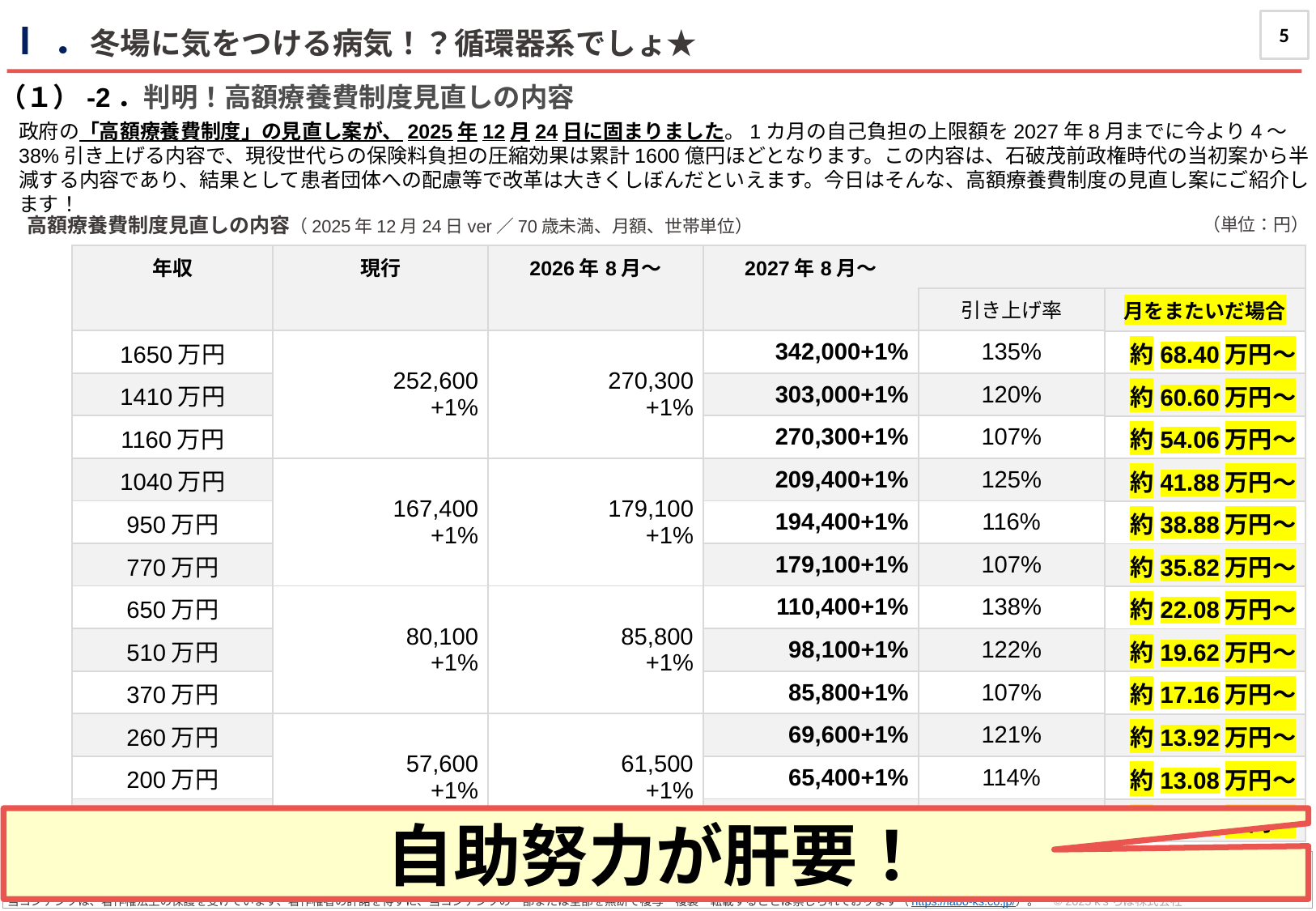

5
Ⅰ．冬場に気をつける病気！？循環器系でしょ★
journal
（１）-2．判明！高額療養費制度見直しの内容
政府の「高額療養費制度」の見直し案が、2025年12月24日に固まりました。1カ月の自己負担の上限額を2027年8月までに今より4～38%引き上げる内容で、現役世代らの保険料負担の圧縮効果は累計1600億円ほどとなります。この内容は、石破茂前政権時代の当初案から半減する内容であり、結果として患者団体への配慮等で改革は大きくしぼんだといえます。今日はそんな、高額療養費制度の見直し案にご紹介します！
高額療養費制度見直しの内容（2025年12月24日ver／70歳未満、月額、世帯単位）
（単位：円）
| 年収 | 現行 | 2026年8月～ | 2027年8月～ |  |  |
| --- | --- | --- | --- | --- | --- |
|  |  |  |  | 引き上げ率 | 月をまたいだ場合 |
| 1650万円 | 252,600 +1% | 270,300 +1% | 342,000+1% | 135% | 約68.40万円～ |
| 1410万円 |  |  | 303,000+1% | 120% | 約60.60万円～ |
| 1160万円 |  |  | 270,300+1% | 107% | 約54.06万円～ |
| 1040万円 | 167,400 +1% | 179,100 +1% | 209,400+1% | 125% | 約41.88万円～ |
| 950万円 |  |  | 194,400+1% | 116% | 約38.88万円～ |
| 770万円 |  |  | 179,100+1% | 107% | 約35.82万円～ |
| 650万円 | 80,100 +1% | 85,800 +1% | 110,400+1% | 138% | 約22.08万円～ |
| 510万円 |  |  | 98,100+1% | 122% | 約19.62万円～ |
| 370万円 |  |  | 85,800+1% | 107% | 約17.16万円～ |
| 260万円 | 57,600 +1% | 61,500 +1% | 69,600+1% | 121% | 約13.92万円～ |
| 200万円 |  |  | 65,400+1% | 114% | 約13.08万円～ |
| ～200万円以下 |  |  | 61,500+1% | 107% | 約12.30万円～ |
| 月をまたいだ場合 |
| --- |
| 約68.40万円～ |
| 約60.60万円～ |
| 約54.06万円～ |
| 約41.88万円～ |
| 約38.88万円～ |
| 約35.82万円～ |
| 約22.08万円～ |
| 約19.62万円～ |
| 約17.16万円～ |
| 約13.92万円～ |
| 約13.08万円～ |
| 約12.30万円～ |
自助努力が肝要！
参考・引用）日本経済新聞： https://www.nikkei.com/paper/article/?b=20251225&ng=DGKKZO93435320U5A221C2EP0000